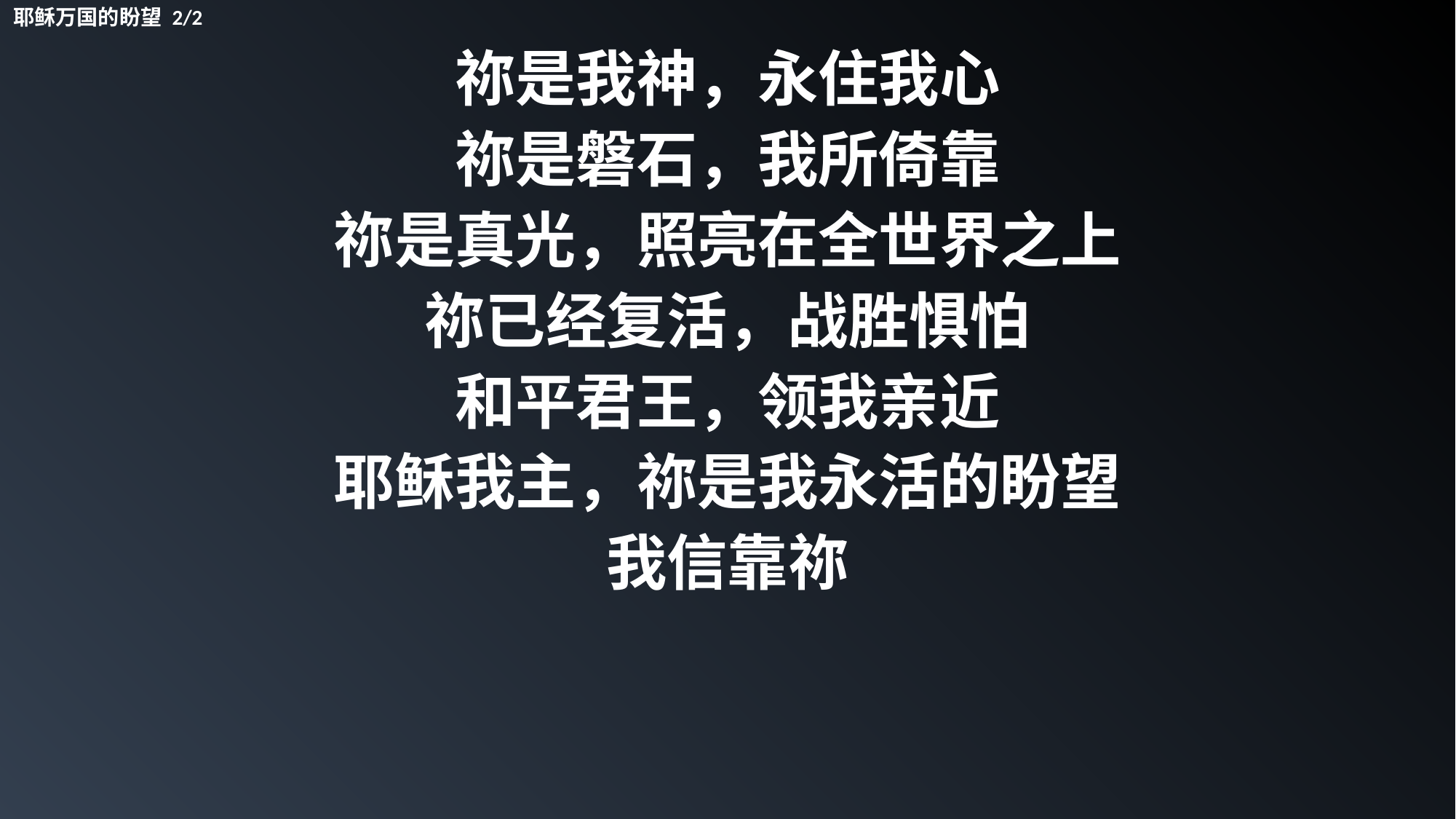

耶稣万国的盼望 2/2
祢是我神，永住我心
祢是磐石，我所倚靠
祢是真光，照亮在全世界之上
祢已经复活，战胜惧怕
和平君王，领我亲近
耶稣我主，祢是我永活的盼望
我信靠祢